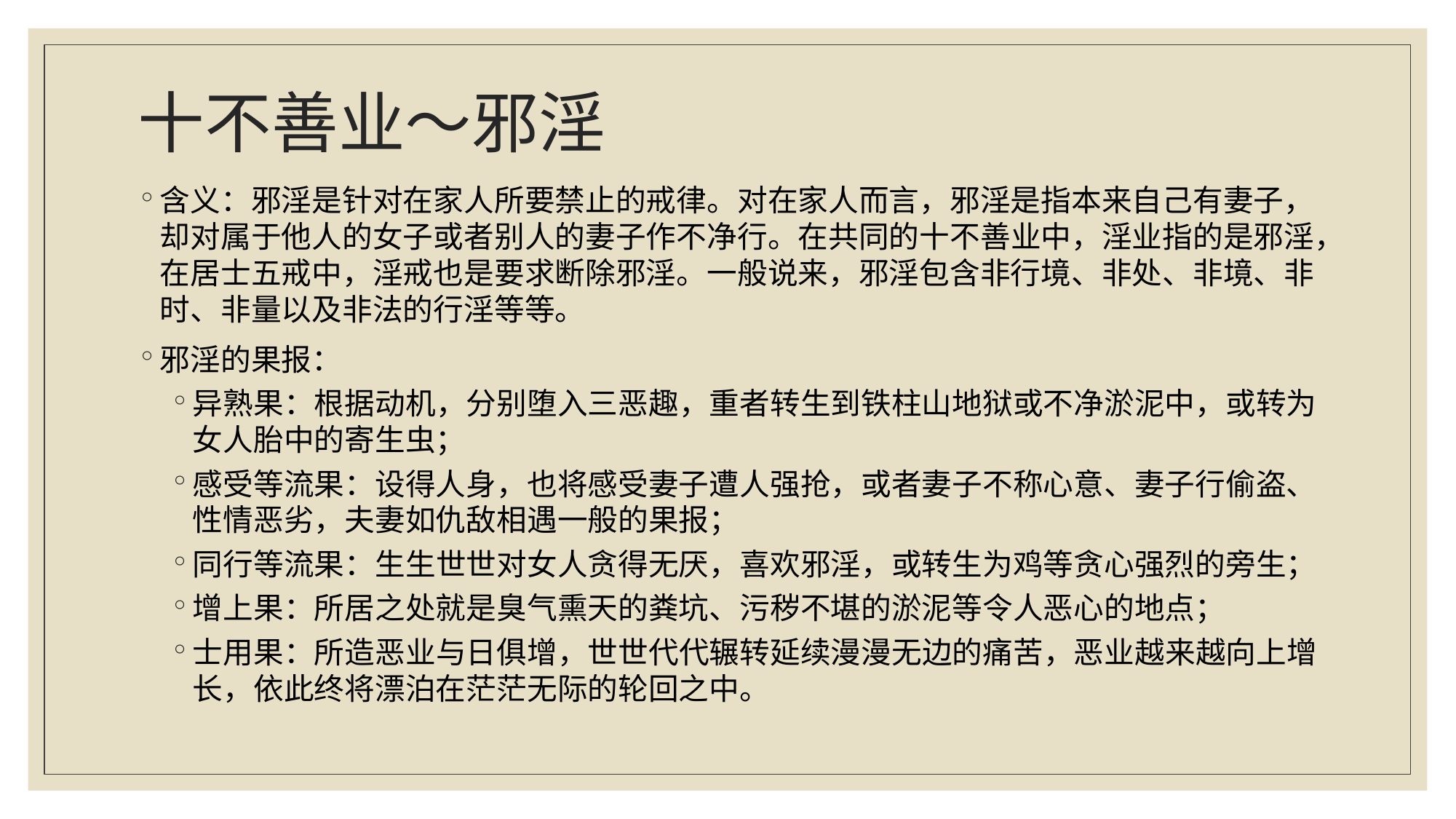

# 十不善业～邪淫
含义：邪淫是针对在家人所要禁止的戒律。对在家人而言，邪淫是指本来自己有妻子，却对属于他人的女子或者别人的妻子作不净行。在共同的十不善业中，淫业指的是邪淫，在居士五戒中，淫戒也是要求断除邪淫。一般说来，邪淫包含非行境、非处、非境、非时、非量以及非法的行淫等等。
邪淫的果报：
异熟果：根据动机，分别堕入三恶趣，重者转生到铁柱山地狱或不净淤泥中，或转为女人胎中的寄生虫；
感受等流果：设得人身，也将感受妻子遭人强抢，或者妻子不称心意、妻子行偷盗、性情恶劣，夫妻如仇敌相遇一般的果报；
同行等流果：生生世世对女人贪得无厌，喜欢邪淫，或转生为鸡等贪心强烈的旁生；
增上果：所居之处就是臭气熏天的粪坑、污秽不堪的淤泥等令人恶心的地点；
士用果：所造恶业与日俱增，世世代代辗转延续漫漫无边的痛苦，恶业越来越向上增长，依此终将漂泊在茫茫无际的轮回之中。